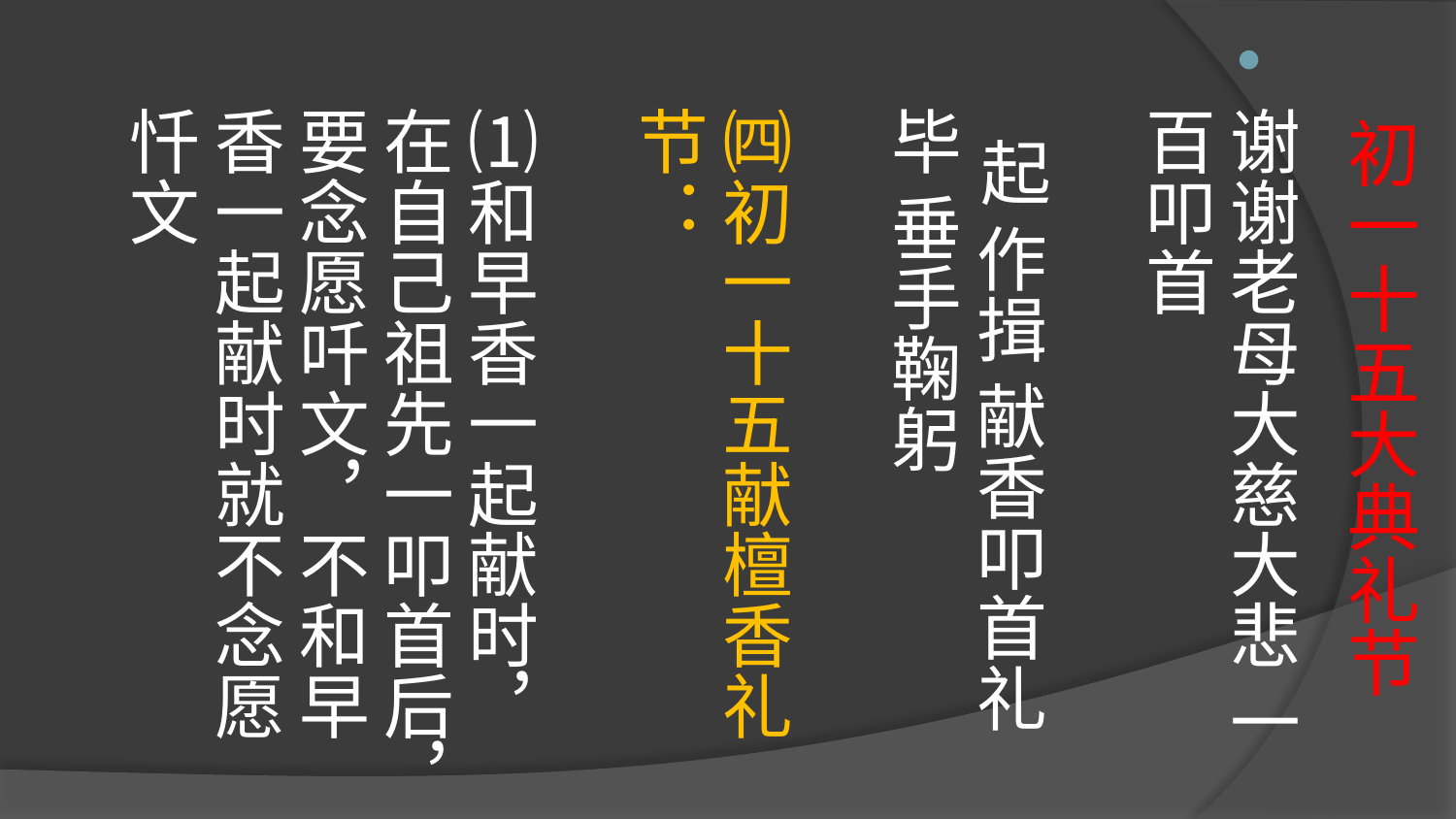

# 初一十五大典礼节
谢谢老母大慈大悲 一百叩首
  起 作揖 献香叩首礼毕 垂手鞠躬
㈣初一十五献檀香礼节：
⑴和早香一起献时，在自己祖先一叩首后，要念愿吀文，不和早香一起献时就不念愿忏文